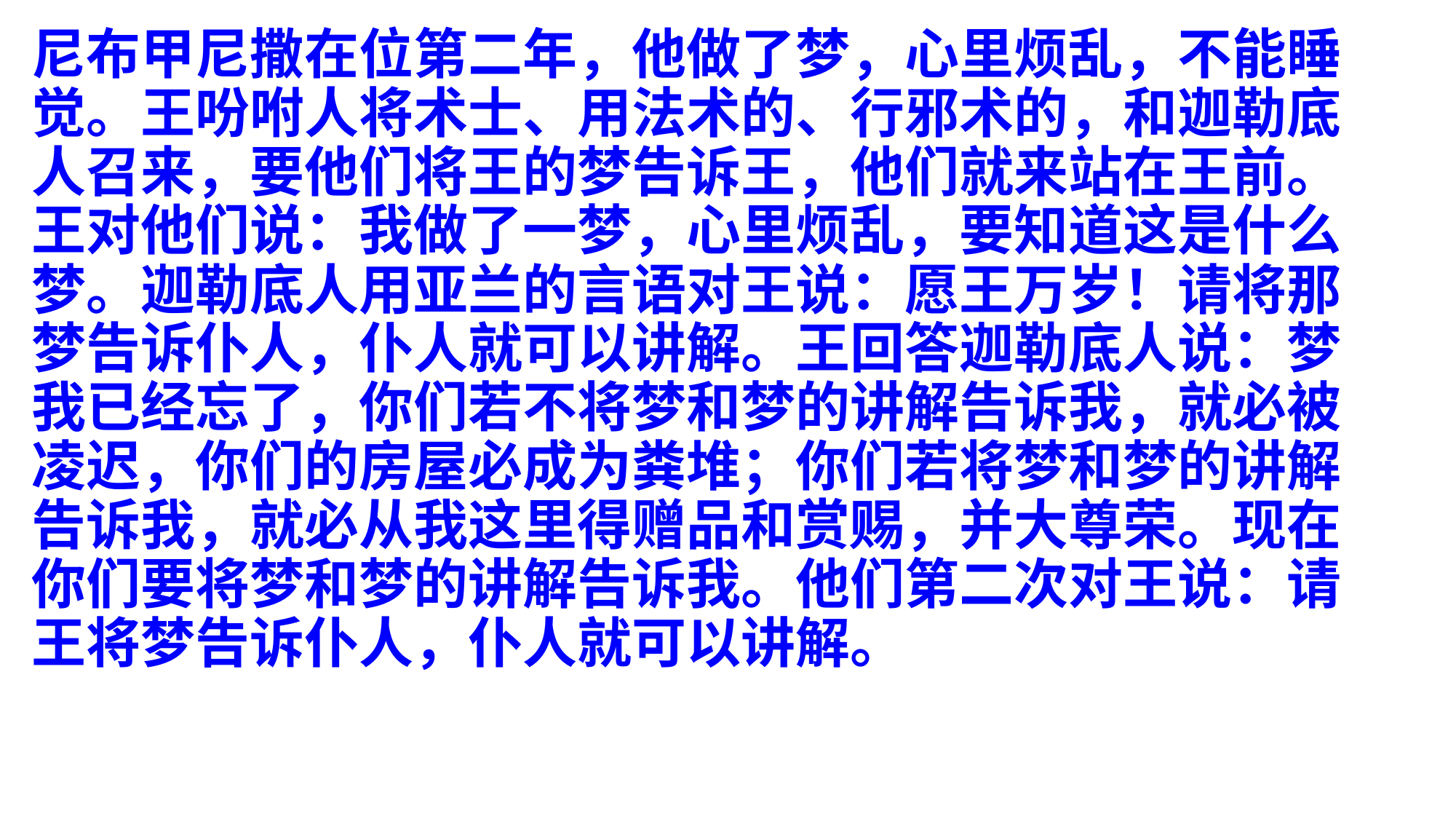

尼布甲尼撒在位第二年，他做了梦，心里烦乱，不能睡觉。王吩咐人将术士、用法术的、行邪术的，和迦勒底人召来，要他们将王的梦告诉王，他们就来站在王前。王对他们说：我做了一梦，心里烦乱，要知道这是什么梦。迦勒底人用亚兰的言语对王说：愿王万岁！请将那梦告诉仆人，仆人就可以讲解。王回答迦勒底人说：梦我已经忘了，你们若不将梦和梦的讲解告诉我，就必被凌迟，你们的房屋必成为粪堆；你们若将梦和梦的讲解告诉我，就必从我这里得赠品和赏赐，并大尊荣。现在你们要将梦和梦的讲解告诉我。他们第二次对王说：请王将梦告诉仆人，仆人就可以讲解。